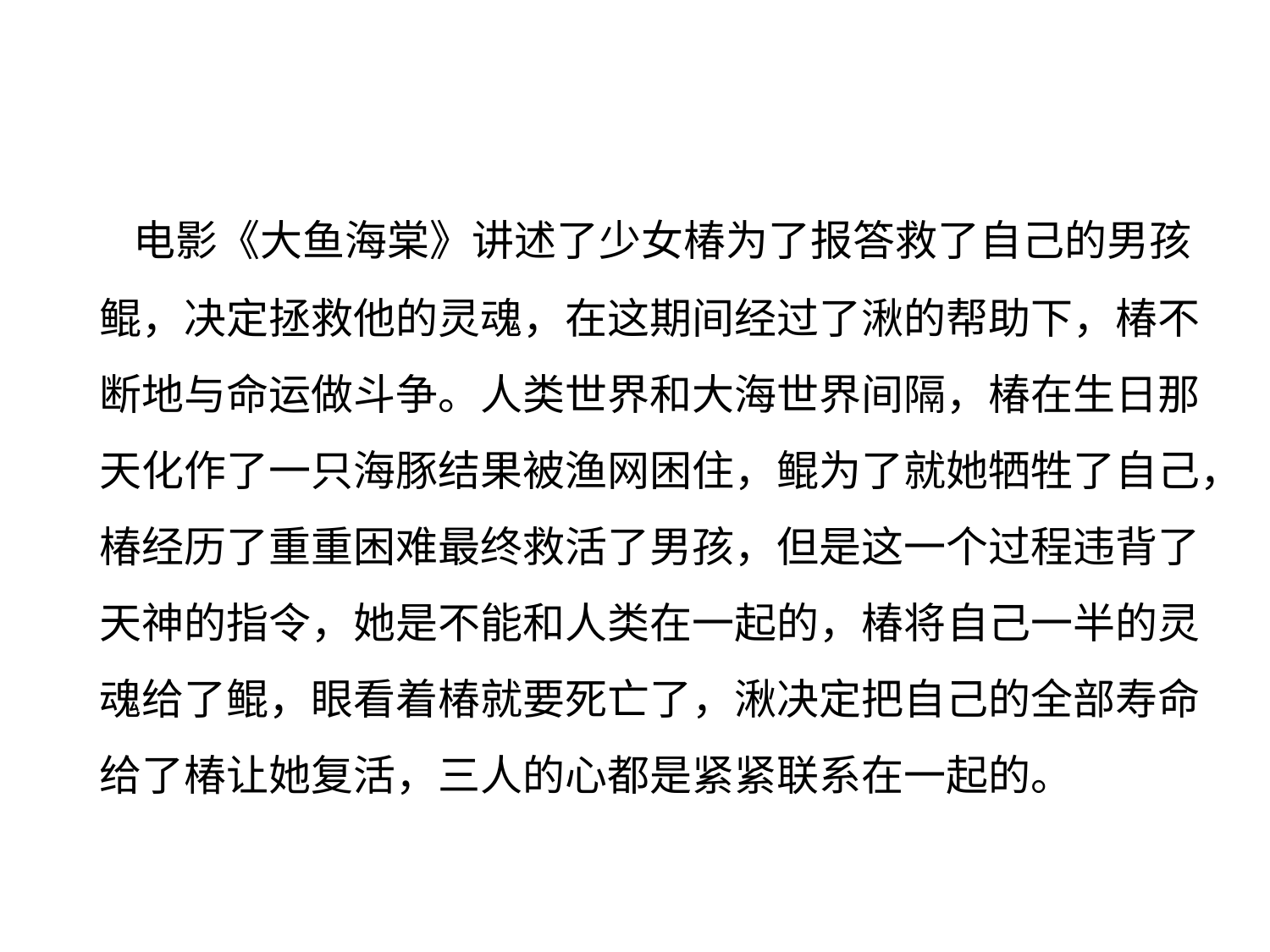

#
  电影《大鱼海棠》讲述了少女椿为了报答救了自己的男孩鲲，决定拯救他的灵魂，在这期间经过了湫的帮助下，椿不断地与命运做斗争。人类世界和大海世界间隔，椿在生日那天化作了一只海豚结果被渔网困住，鲲为了就她牺牲了自己，椿经历了重重困难最终救活了男孩，但是这一个过程违背了天神的指令，她是不能和人类在一起的，椿将自己一半的灵魂给了鲲，眼看着椿就要死亡了，湫决定把自己的全部寿命给了椿让她复活，三人的心都是紧紧联系在一起的。